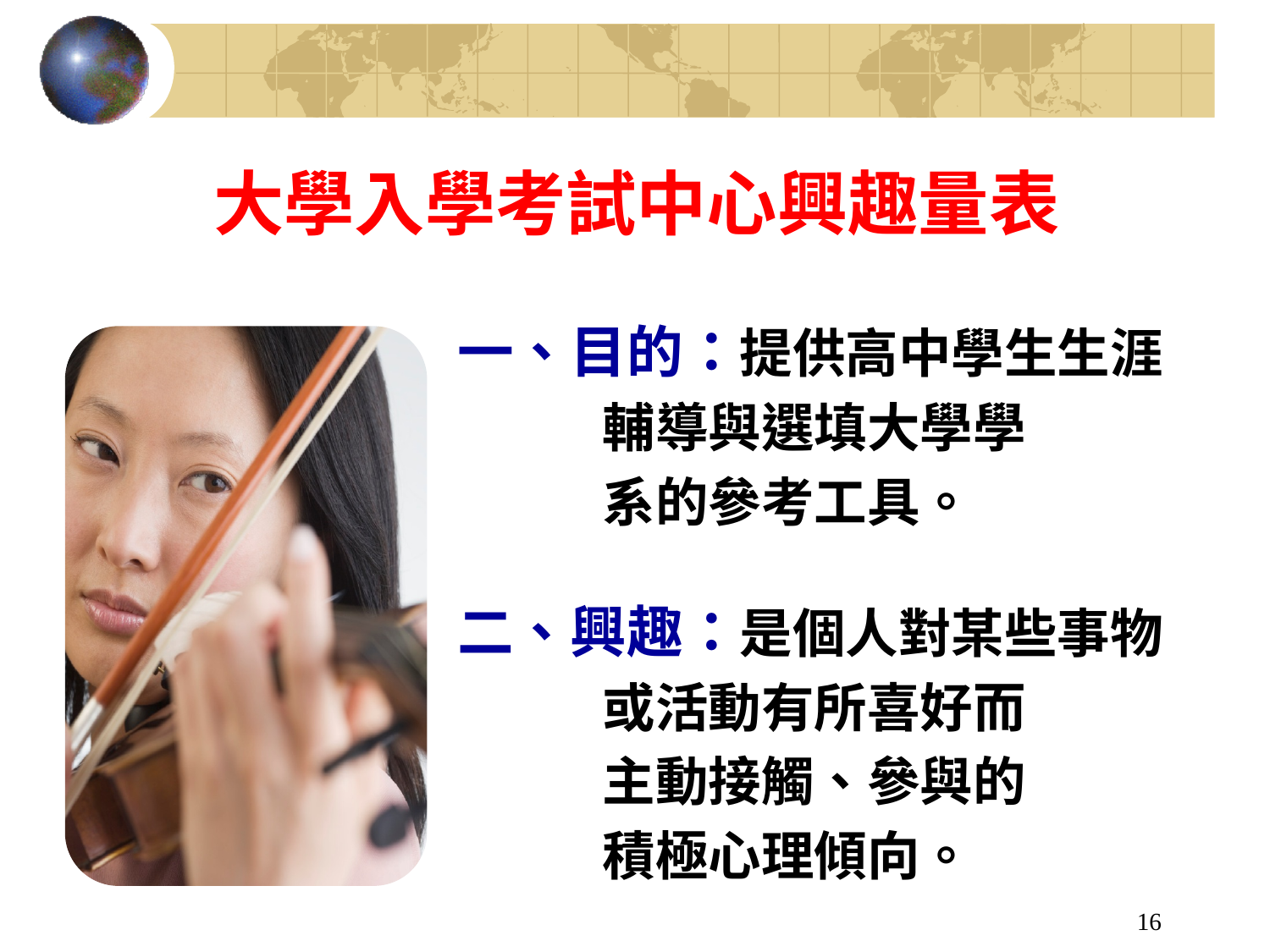

# 大學入學考試中心興趣量表

一、目的：提供高中學生生涯
           輔導與選填大學學
           系的參考工具。
二、興趣：是個人對某些事物
           或活動有所喜好而
           主動接觸、參與的
           積極心理傾向。
16